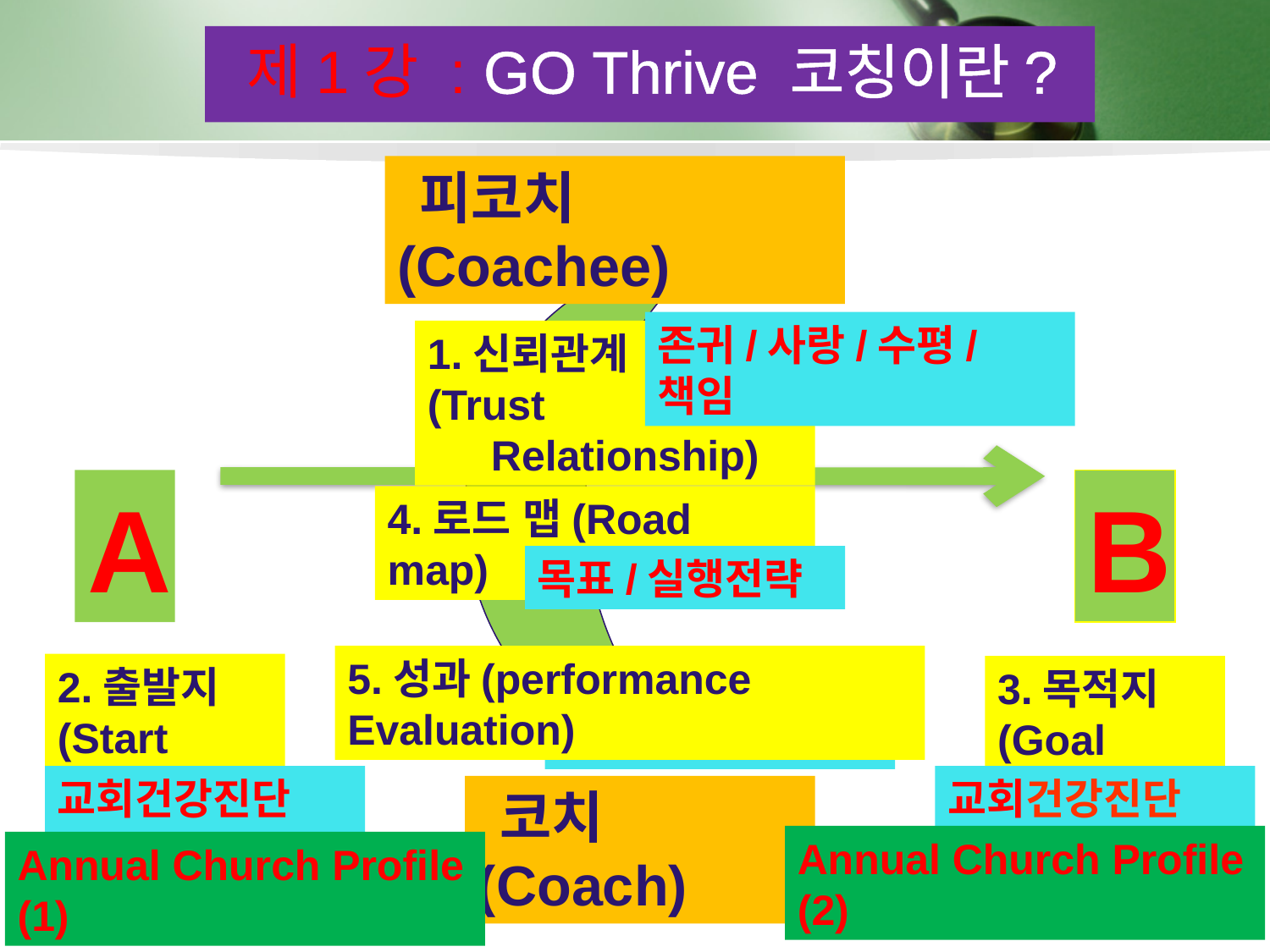

제1강 : GO Thrive 코칭이란?
 피코치(Coachee)

존귀/사랑/수평/책임
1.신뢰관계
(Trust Relationship)
A
B
4.로드 맵(Road map)
목표/실행전략
5.성과(performance Evaluation)
2.출발지
(Start point)
3.목적지
(Goal point)
로드맵 성과 측정
교회건강진단(1)
교회건강진단(2)
 코치(Coach)
Annual Church Profile (2)
Annual Church Profile (1)